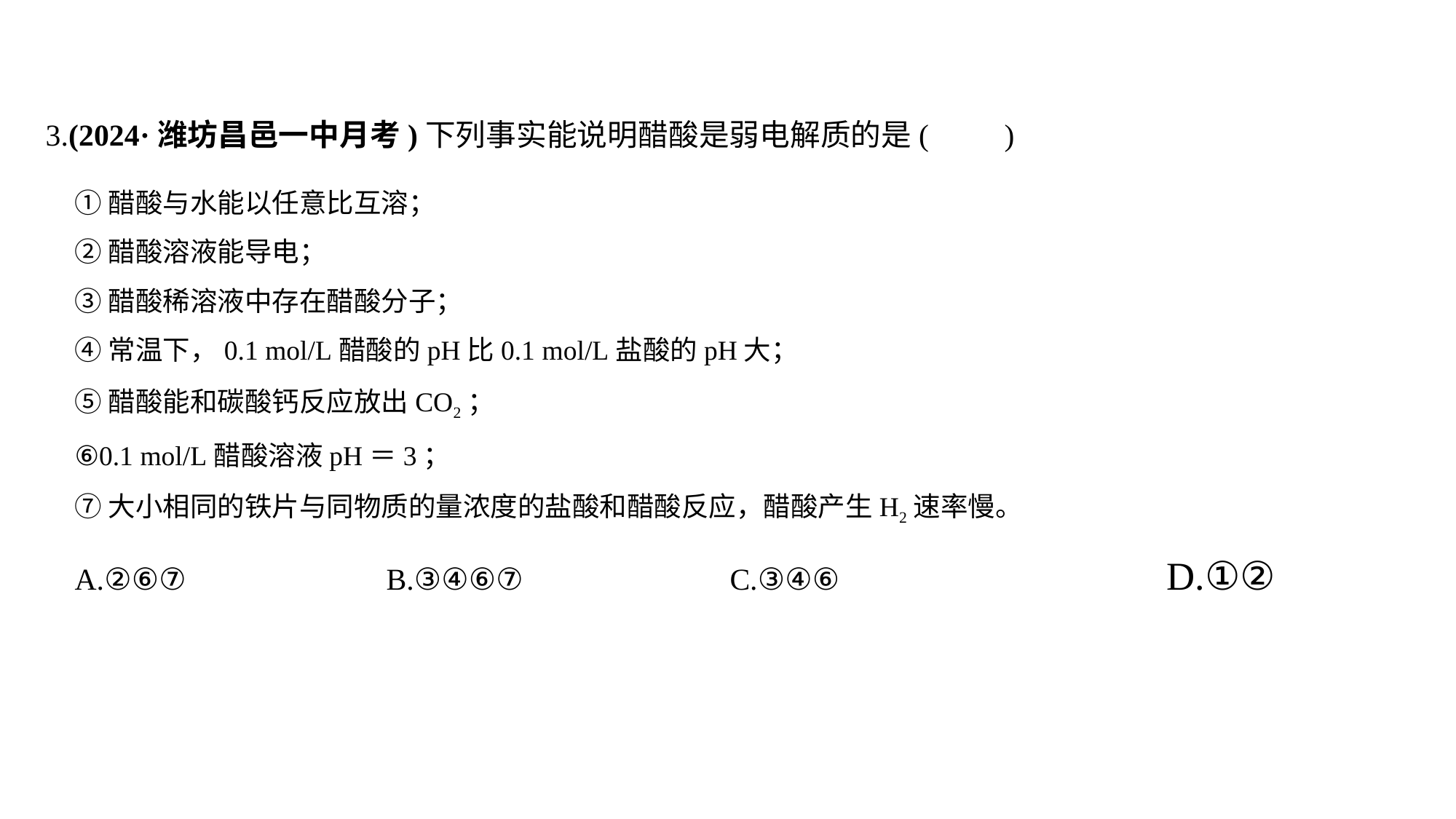

3.(2024·潍坊昌邑一中月考)下列事实能说明醋酸是弱电解质的是(　　)
①醋酸与水能以任意比互溶；
②醋酸溶液能导电；
③醋酸稀溶液中存在醋酸分子；
④常温下，0.1 mol/L醋酸的pH比0.1 mol/L盐酸的pH大；
⑤醋酸能和碳酸钙反应放出CO2；
⑥0.1 mol/L醋酸溶液pH＝3；
⑦大小相同的铁片与同物质的量浓度的盐酸和醋酸反应，醋酸产生H2速率慢。
A.②⑥⑦ 	B.③④⑥⑦		C.③④⑥ 			D.①②